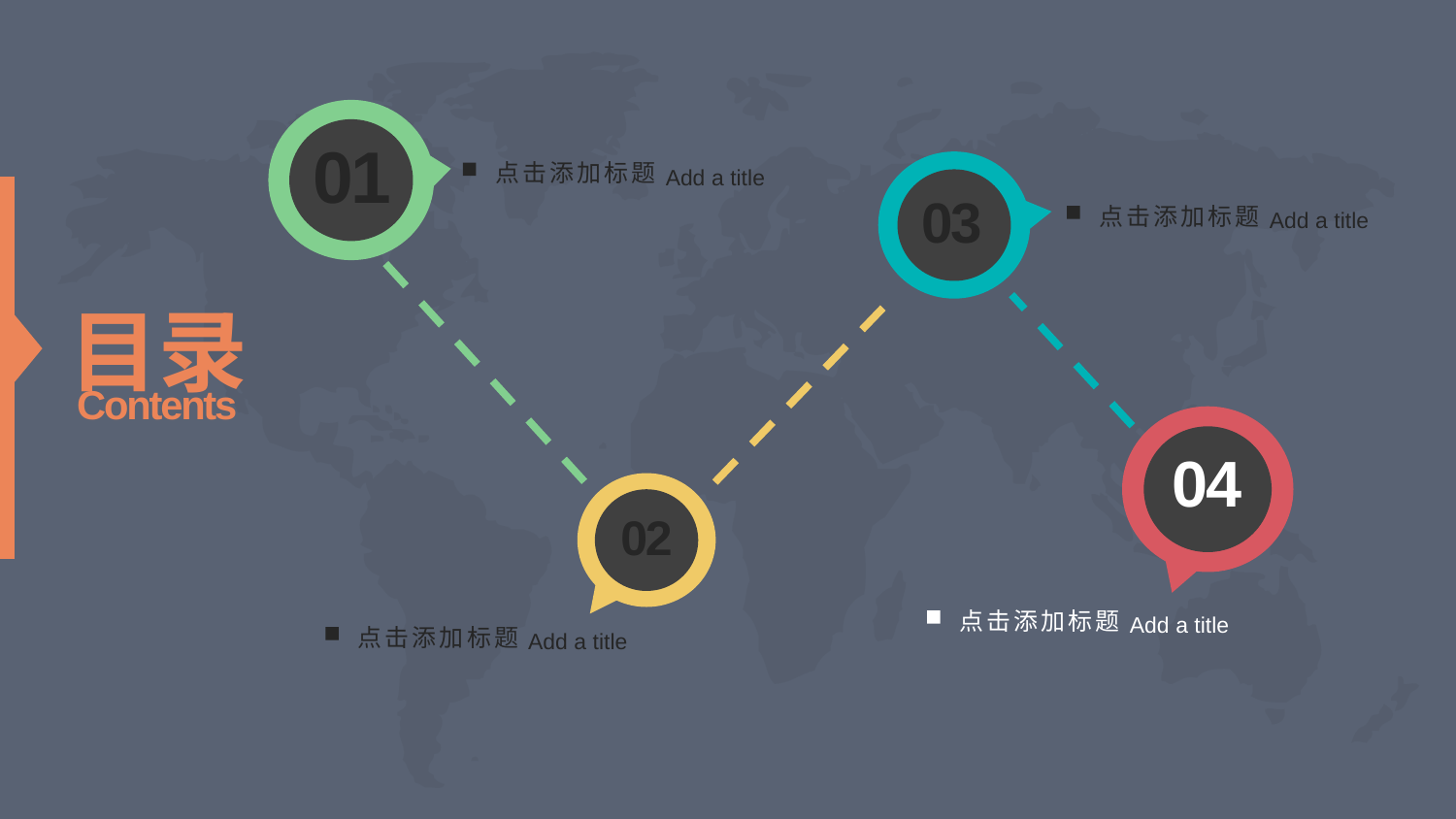

01
点击添加标题
Add a title

03
点击添加标题
Add a title

目录
Contents

04
点击添加标题
Add a title

02
点击添加标题
Add a title